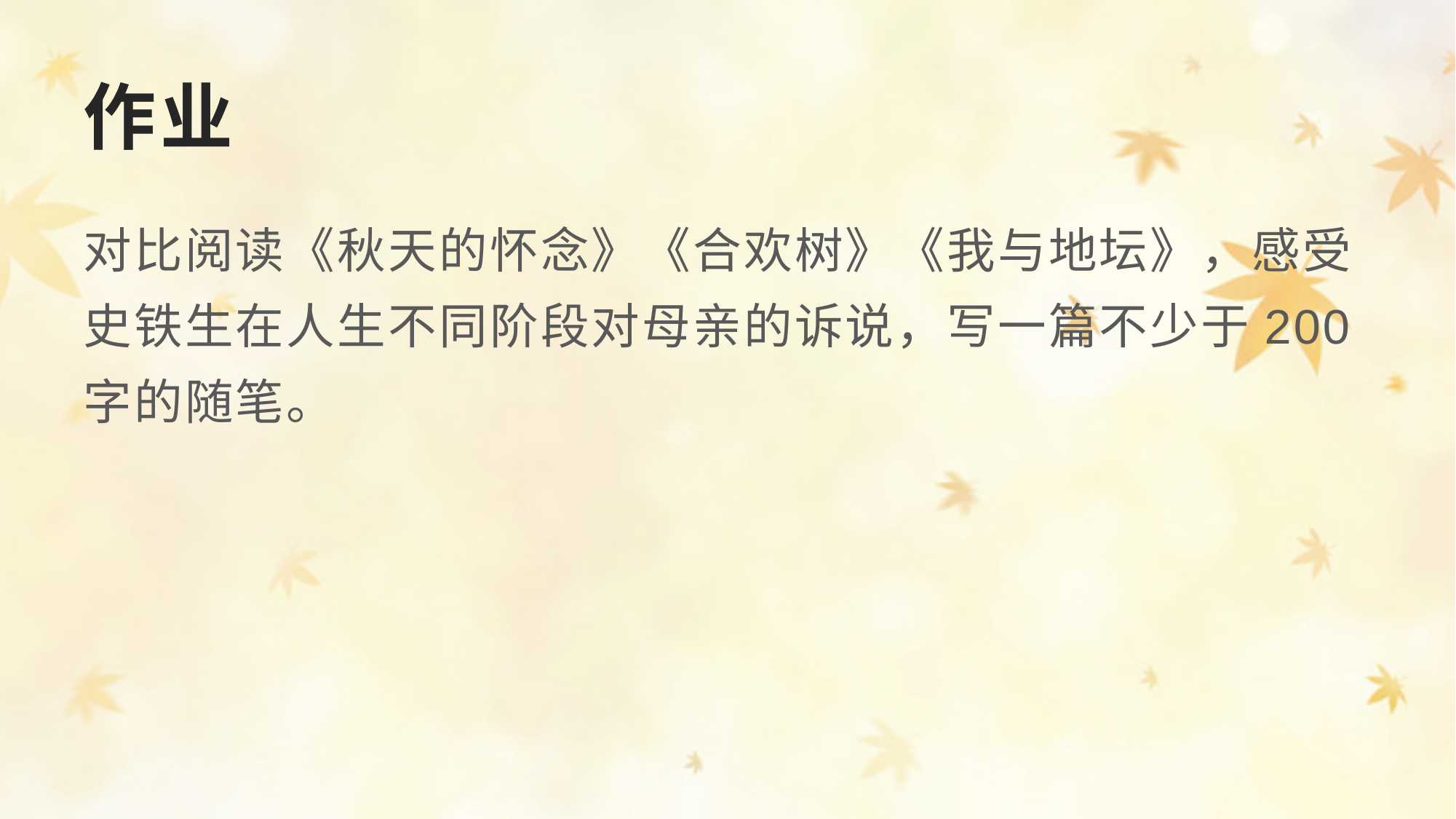

# 作业
对比阅读《秋天的怀念》《合欢树》《我与地坛》，感受史铁生在人生不同阶段对母亲的诉说，写一篇不少于200字的随笔。